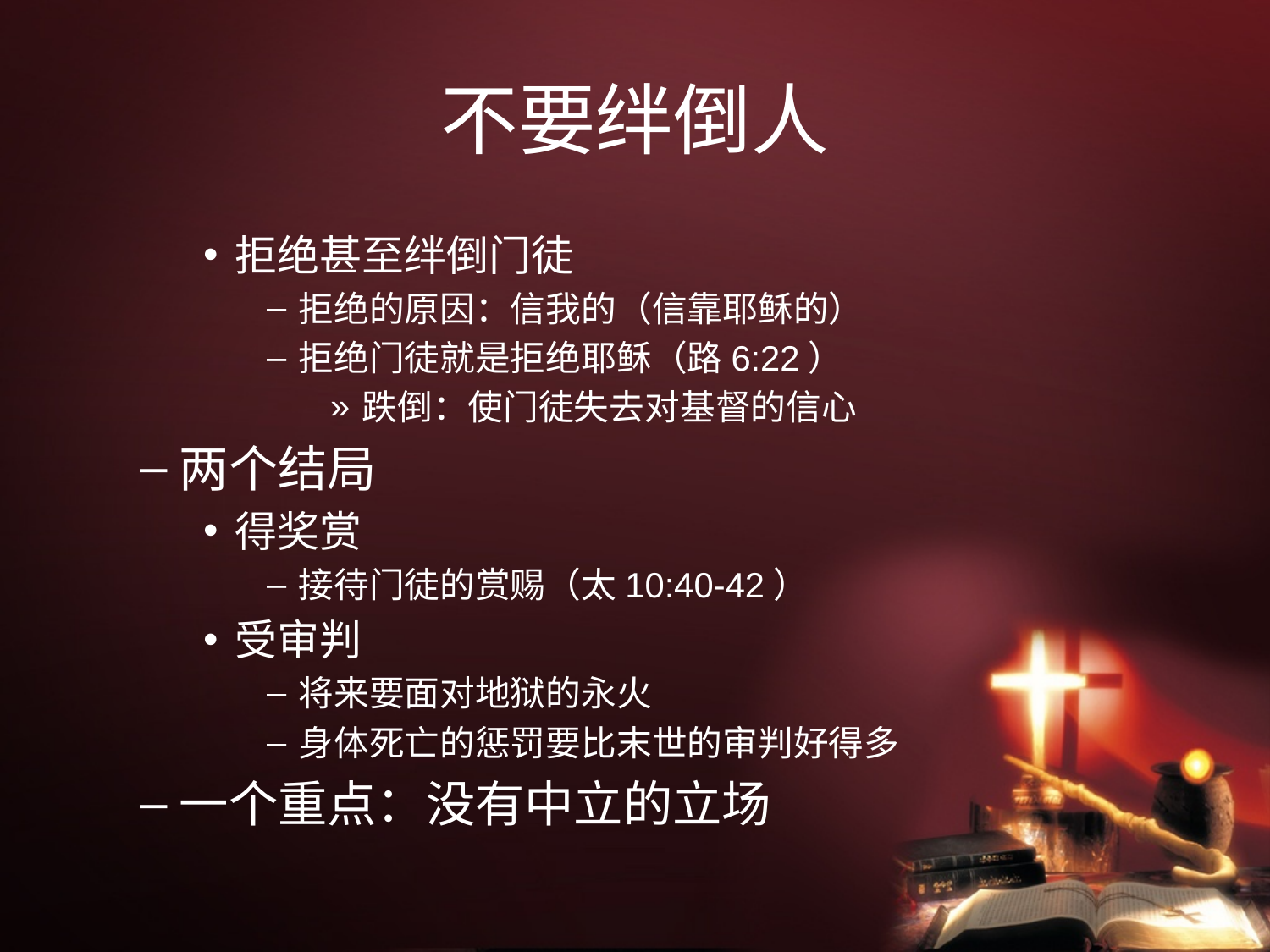

# 不要绊倒人
拒绝甚至绊倒门徒
拒绝的原因：信我的（信靠耶稣的）
拒绝门徒就是拒绝耶稣（路6:22）
跌倒：使门徒失去对基督的信心
两个结局
得奖赏
接待门徒的赏赐（太10:40-42）
受审判
将来要面对地狱的永火
身体死亡的惩罚要比末世的审判好得多
一个重点：没有中立的立场